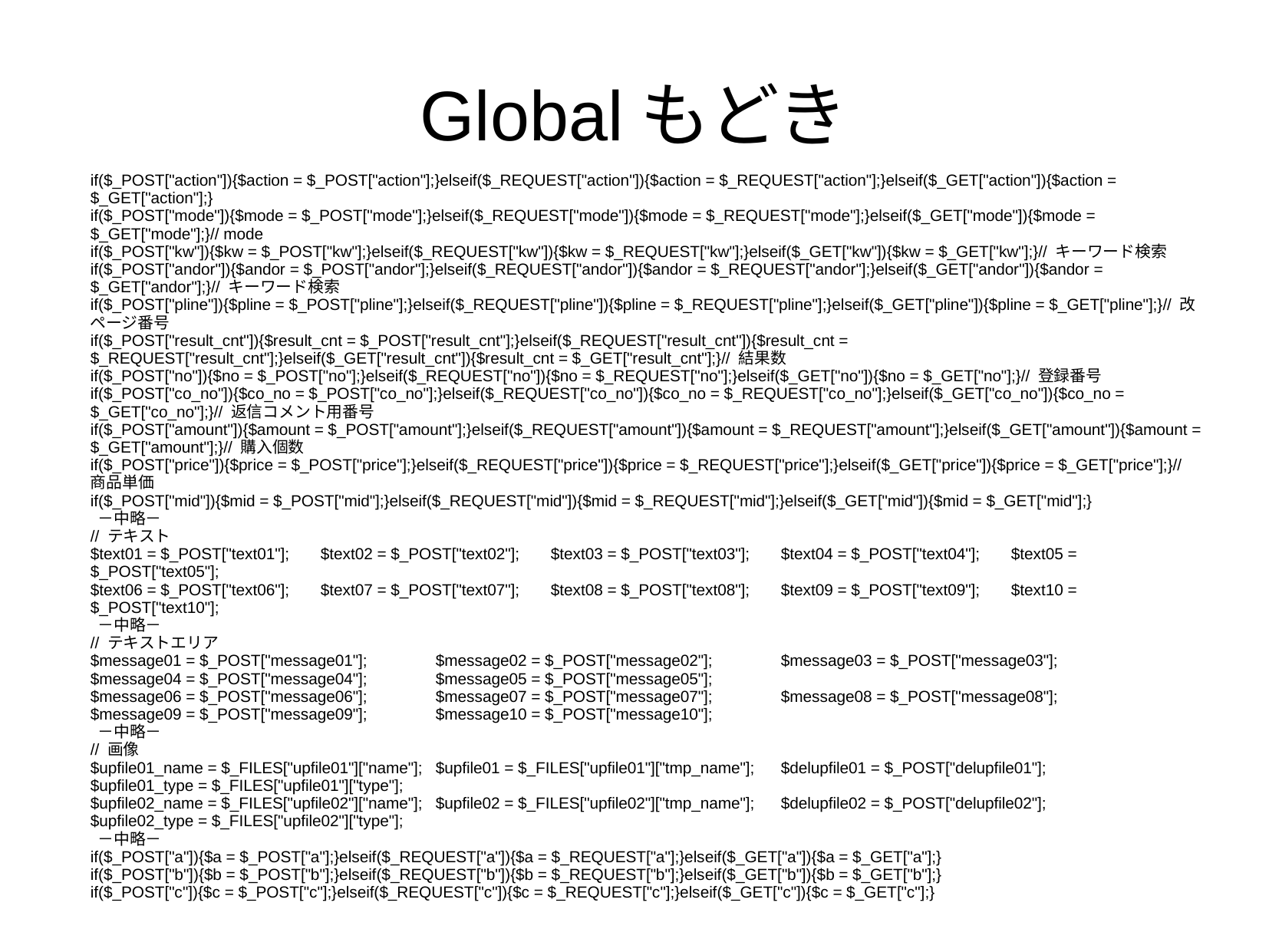

# Globalもどき
if($_POST["action"]){$action = $_POST["action"];}elseif($_REQUEST["action"]){$action = $_REQUEST["action"];}elseif($_GET["action"]){$action = $_GET["action"];}
if($_POST["mode"]){$mode = $_POST["mode"];}elseif($_REQUEST["mode"]){$mode = $_REQUEST["mode"];}elseif($_GET["mode"]){$mode = $_GET["mode"];}// mode
if($_POST["kw"]){$kw = $_POST["kw"];}elseif($_REQUEST["kw"]){$kw = $_REQUEST["kw"];}elseif($_GET["kw"]){$kw = $_GET["kw"];}// キーワード検索
if($_POST["andor"]){$andor = $_POST["andor"];}elseif($_REQUEST["andor"]){$andor = $_REQUEST["andor"];}elseif($_GET["andor"]){$andor = $_GET["andor"];}// キーワード検索
if($_POST["pline"]){$pline = $_POST["pline"];}elseif($_REQUEST["pline"]){$pline = $_REQUEST["pline"];}elseif($_GET["pline"]){$pline = $_GET["pline"];}// 改ページ番号
if($_POST["result_cnt"]){$result_cnt = $_POST["result_cnt"];}elseif($_REQUEST["result_cnt"]){$result_cnt = $_REQUEST["result_cnt"];}elseif($_GET["result_cnt"]){$result_cnt = $_GET["result_cnt"];}// 結果数
if($_POST["no"]){$no = $_POST["no"];}elseif($_REQUEST["no"]){$no = $_REQUEST["no"];}elseif($_GET["no"]){$no = $_GET["no"];}// 登録番号
if($_POST["co_no"]){$co_no = $_POST["co_no"];}elseif($_REQUEST["co_no"]){$co_no = $_REQUEST["co_no"];}elseif($_GET["co_no"]){$co_no = $_GET["co_no"];}// 返信コメント用番号
if($_POST["amount"]){$amount = $_POST["amount"];}elseif($_REQUEST["amount"]){$amount = $_REQUEST["amount"];}elseif($_GET["amount"]){$amount = $_GET["amount"];}// 購入個数
if($_POST["price"]){$price = $_POST["price"];}elseif($_REQUEST["price"]){$price = $_REQUEST["price"];}elseif($_GET["price"]){$price = $_GET["price"];}// 商品単価
if($_POST["mid"]){$mid = $_POST["mid"];}elseif($_REQUEST["mid"]){$mid = $_REQUEST["mid"];}elseif($_GET["mid"]){$mid = $_GET["mid"];}
 －中略－
// テキスト
$text01 = $_POST["text01"];	$text02 = $_POST["text02"];	$text03 = $_POST["text03"];	$text04 = $_POST["text04"];	$text05 = $_POST["text05"];
$text06 = $_POST["text06"];	$text07 = $_POST["text07"];	$text08 = $_POST["text08"];	$text09 = $_POST["text09"];	$text10 = $_POST["text10"];
 －中略－
// テキストエリア
$message01 = $_POST["message01"];	$message02 = $_POST["message02"];	$message03 = $_POST["message03"];	$message04 = $_POST["message04"];	$message05 = $_POST["message05"];
$message06 = $_POST["message06"];	$message07 = $_POST["message07"];	$message08 = $_POST["message08"];	$message09 = $_POST["message09"];	$message10 = $_POST["message10"];
 －中略－
// 画像
$upfile01_name = $_FILES["upfile01"]["name"];	$upfile01 = $_FILES["upfile01"]["tmp_name"];	$delupfile01 = $_POST["delupfile01"];	$upfile01_type = $_FILES["upfile01"]["type"];
$upfile02_name = $_FILES["upfile02"]["name"];	$upfile02 = $_FILES["upfile02"]["tmp_name"];	$delupfile02 = $_POST["delupfile02"];	$upfile02_type = $_FILES["upfile02"]["type"];
 －中略－
if($_POST["a"]){$a = $_POST["a"];}elseif($_REQUEST["a"]){$a = $_REQUEST["a"];}elseif($_GET["a"]){$a = $_GET["a"];}
if($_POST["b"]){$b = $_POST["b"];}elseif($_REQUEST["b"]){$b = $_REQUEST["b"];}elseif($_GET["b"]){$b = $_GET["b"];}
if($_POST["c"]){$c = $_POST["c"];}elseif($_REQUEST["c"]){$c = $_REQUEST["c"];}elseif($_GET["c"]){$c = $_GET["c"];}